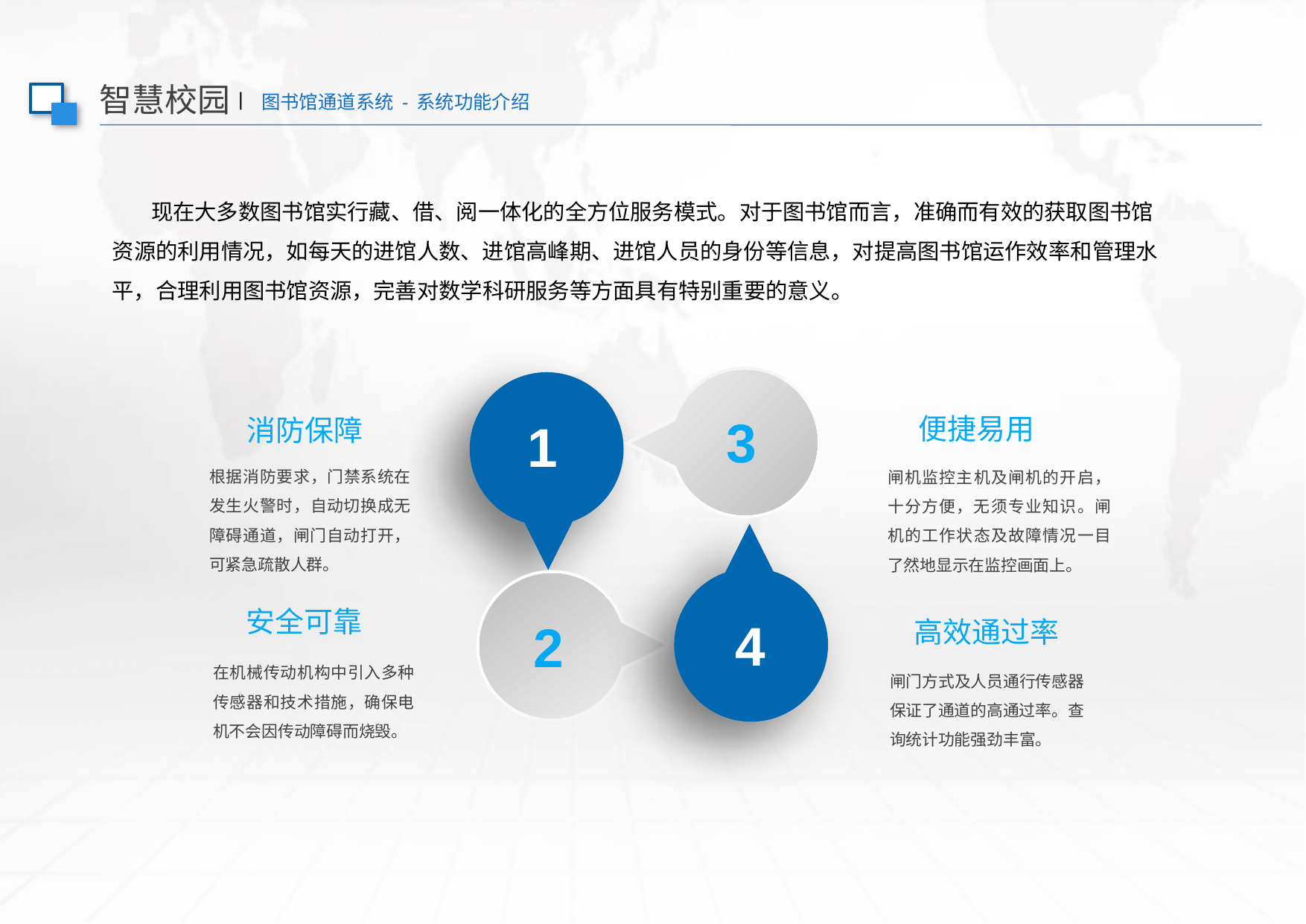

智慧校园|  图书馆通道系统-系统功能介绍

       现在大多数图书馆实行藏、借、阅一体化的全方位服务模式。对于图书馆而言，准确而有效的获取图书馆资源的利用情况，如每天的进馆人数、进馆高峰期、进馆人员的身份等信息，对提高图书馆运作效率和管理水平，合理利用图书馆资源，完善对数学科研服务等方面具有特别重要的意义。

3
便捷易用
消防保障
1
根据消防要求，门禁系统在发生火警时，自动切换成无障碍通道，闸门自动打开，可紧急疏散人群。
闸机监控主机及闸机的开启，十分方便，无须专业知识。闸机的工作状态及故障情况一目了然地显示在监控画面上。

安全可靠
4
2
高效通过率
在机械传动机构中引入多种传感器和技术措施，确保电机不会因传动障碍而烧毁。
闸门方式及人员通行传感器保证了通道的高通过率。查询统计功能强劲丰富。